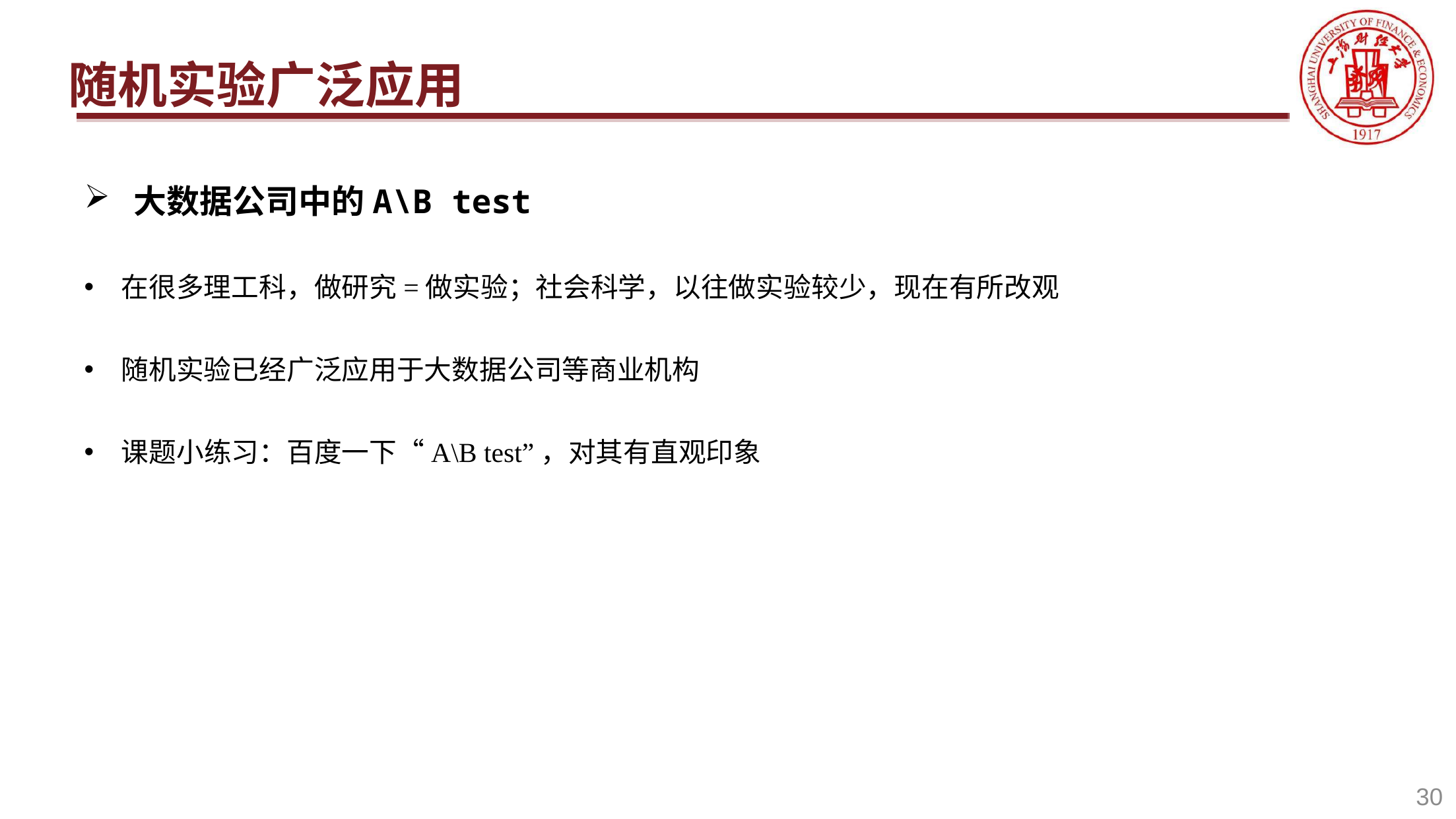

随机实验广泛应用
大数据公司中的A\B test

在很多理工科，做研究=做实验；社会科学，以往做实验较少，现在有所改观

随机实验已经广泛应用于大数据公司等商业机构

课题小练习：百度一下“A\B test”，对其有直观印象
30